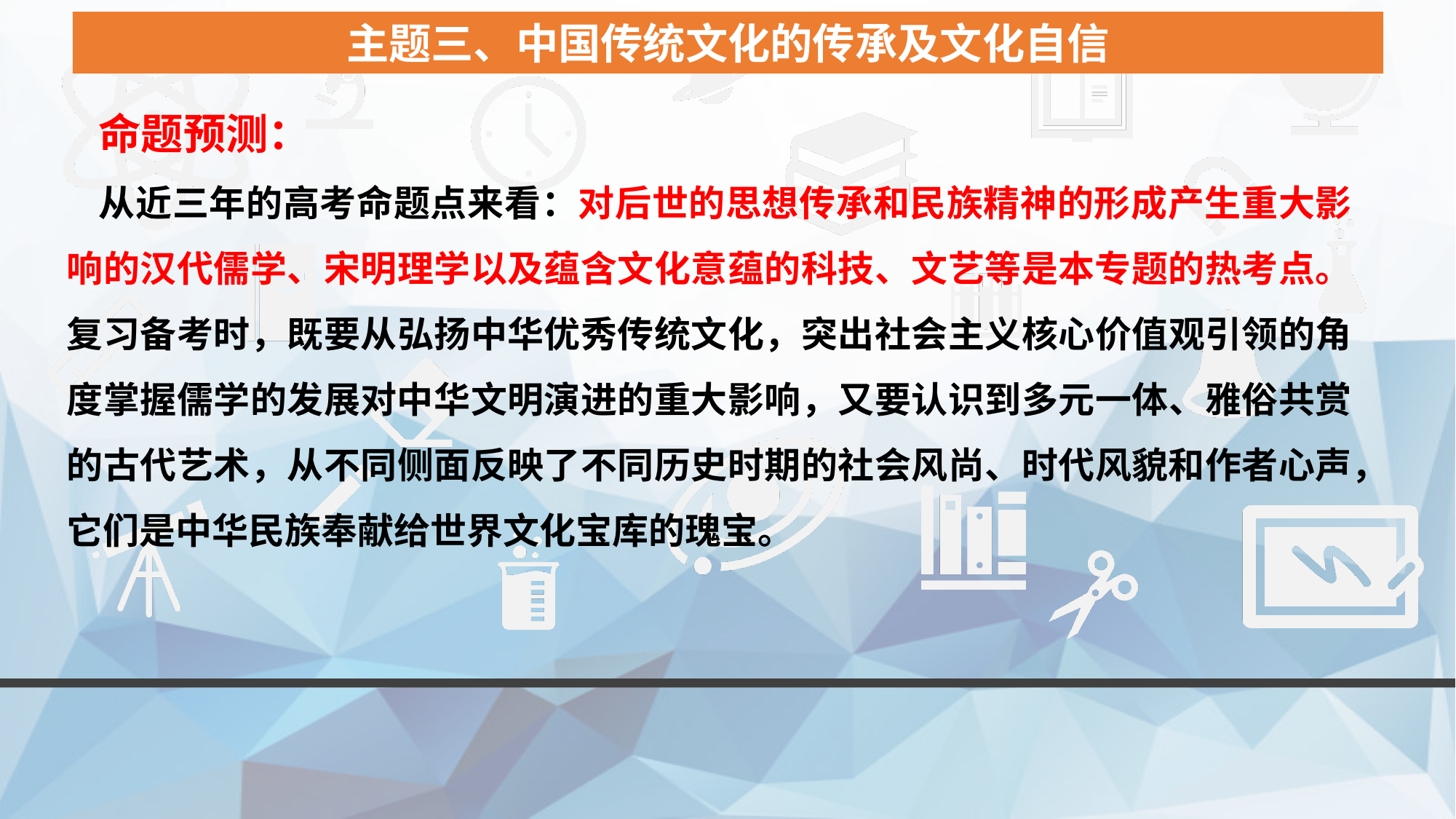

主题三、中国传统文化的传承及文化自信
命题预测：
从近三年的高考命题点来看：对后世的思想传承和民族精神的形成产生重大影响的汉代儒学、宋明理学以及蕴含文化意蕴的科技、文艺等是本专题的热考点。复习备考时，既要从弘扬中华优秀传统文化，突出社会主义核心价值观引领的角度掌握儒学的发展对中华文明演进的重大影响，又要认识到多元一体、雅俗共赏的古代艺术，从不同侧面反映了不同历史时期的社会风尚、时代风貌和作者心声，它们是中华民族奉献给世界文化宝库的瑰宝。